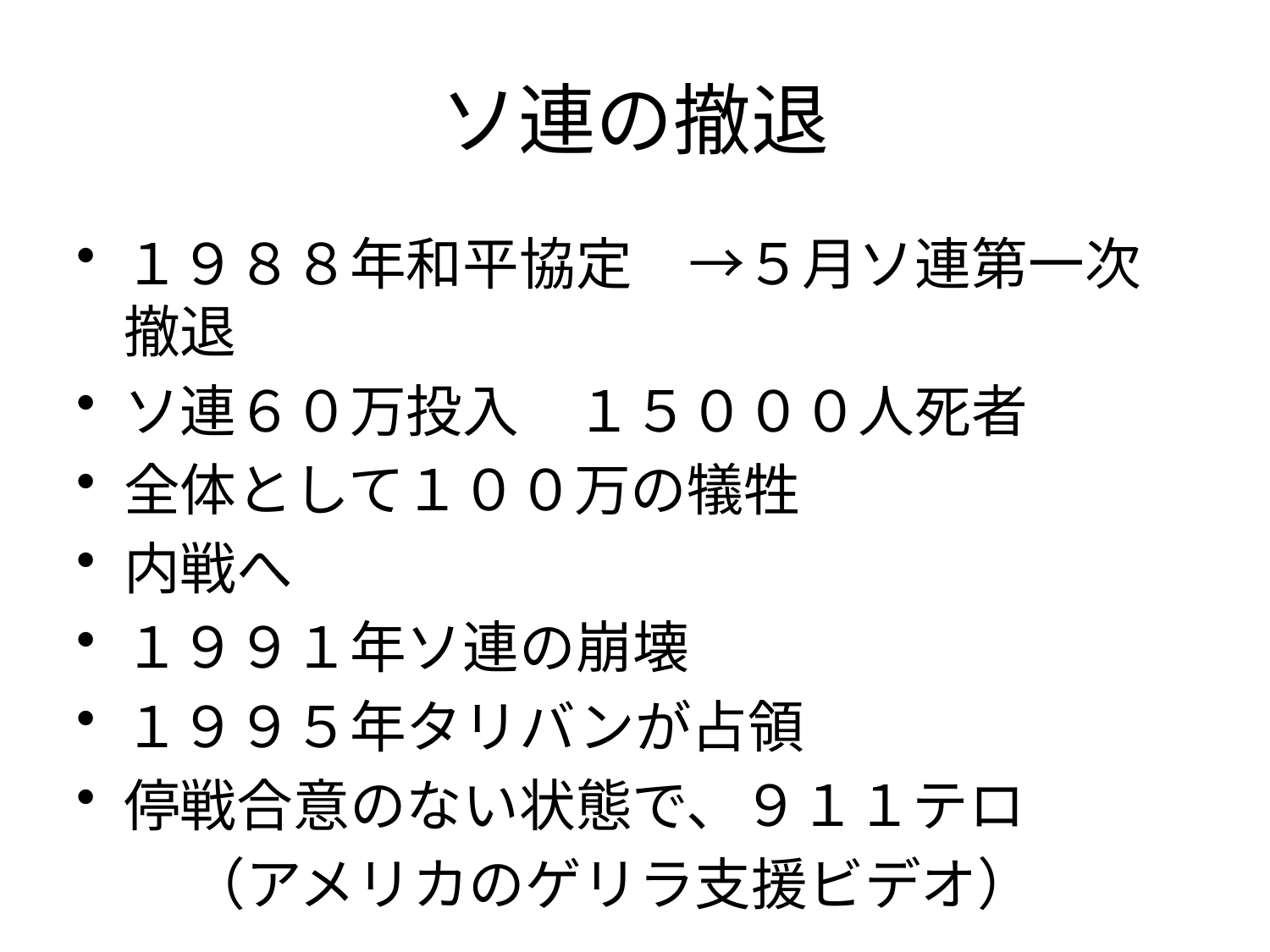

# ソ連の撤退
１９８８年和平協定　→５月ソ連第一次撤退
ソ連６０万投入　１５０００人死者
全体として１００万の犠牲
内戦へ
１９９１年ソ連の崩壊
１９９５年タリバンが占領
停戦合意のない状態で、９１１テロ
　　（アメリカのゲリラ支援ビデオ）